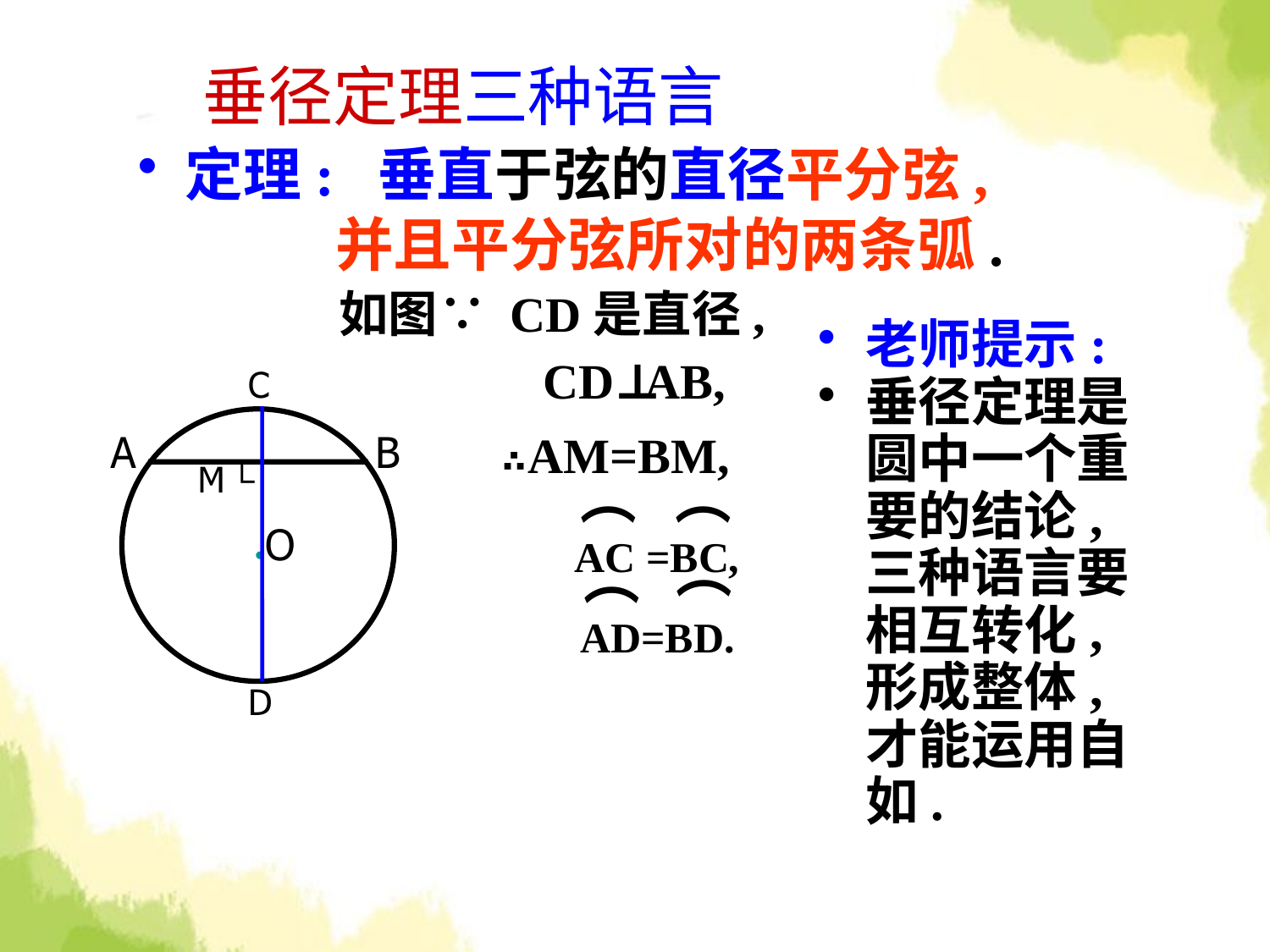

垂径定理三种语言
定理:  垂直于弦的直径平分弦,
              并且平分弦所对的两条弧.
如图∵ CD是直径,
老师提示:
垂径定理是圆中一个重要的结论,三种语言要相互转化,形成整体,才能运用自如.
CD⊥AB,
C

M└
D

●O
A
B

∴AM=BM,
⌒
⌒
     AC =BC,
⌒
⌒
     AD=BD.